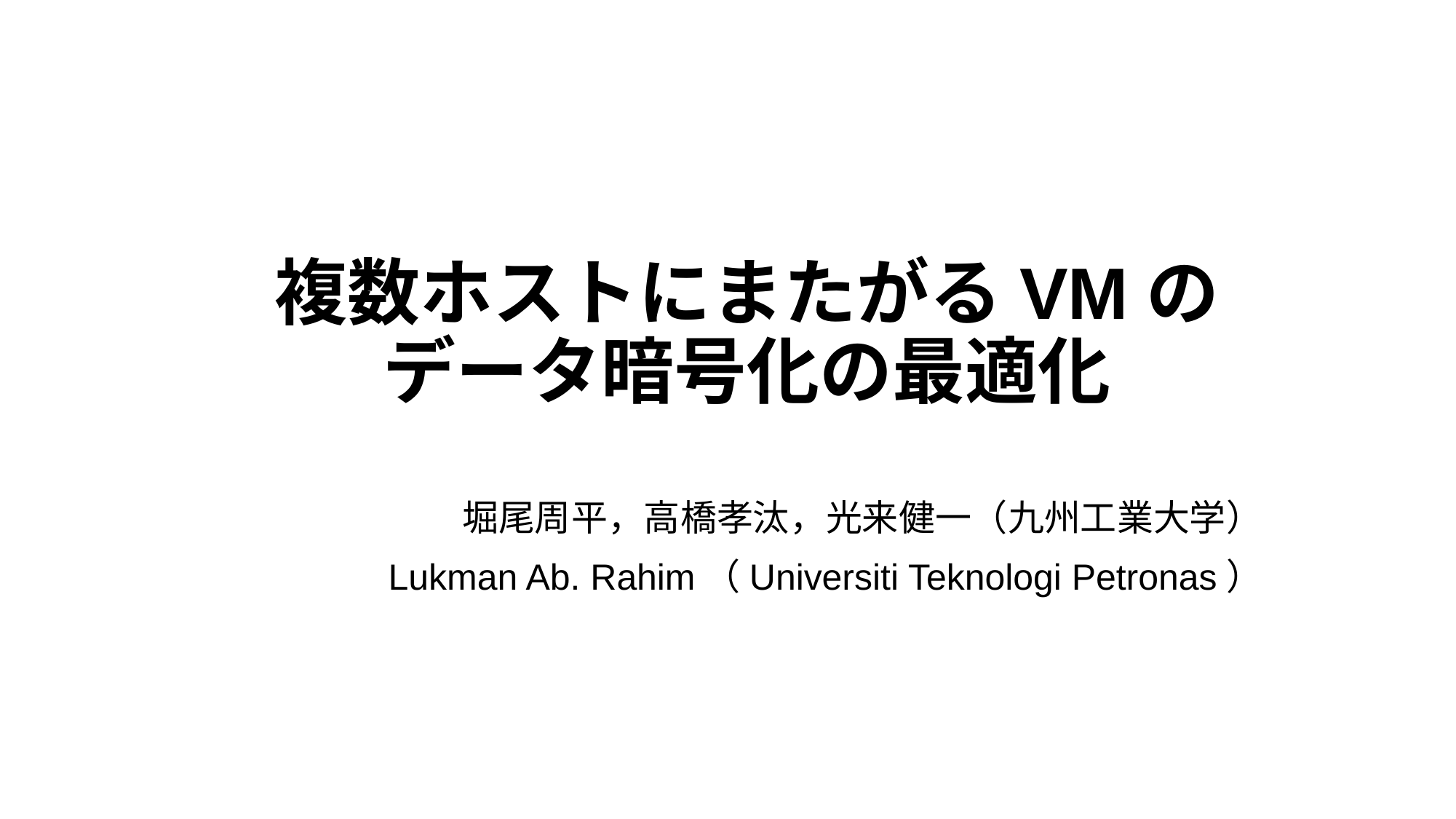

# 複数ホストにまたがるVMの データ暗号化の最適化

堀尾周平，高橋孝汰，光来健一（九州工業大学）
Lukman Ab. Rahim（Universiti Teknologi Petronas）